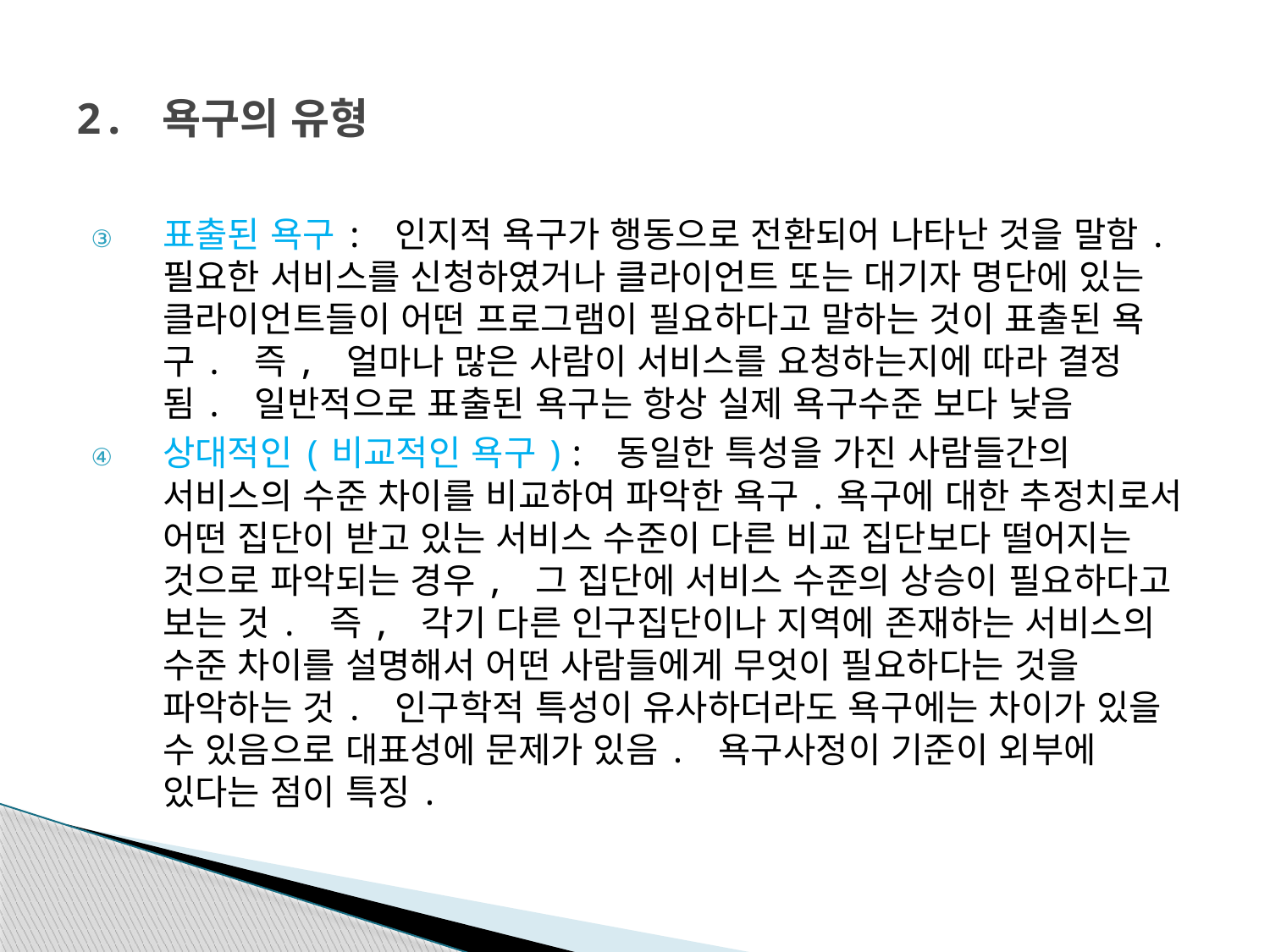

# 2. 욕구의 유형
표출된 욕구: 인지적 욕구가 행동으로 전환되어 나타난 것을 말함. 필요한 서비스를 신청하였거나 클라이언트 또는 대기자 명단에 있는 클라이언트들이 어떤 프로그램이 필요하다고 말하는 것이 표출된 욕구. 즉, 얼마나 많은 사람이 서비스를 요청하는지에 따라 결정 됨. 일반적으로 표출된 욕구는 항상 실제 욕구수준 보다 낮음
상대적인(비교적인 욕구): 동일한 특성을 가진 사람들간의 서비스의 수준 차이를 비교하여 파악한 욕구.욕구에 대한 추정치로서 어떤 집단이 받고 있는 서비스 수준이 다른 비교 집단보다 떨어지는 것으로 파악되는 경우, 그 집단에 서비스 수준의 상승이 필요하다고 보는 것. 즉, 각기 다른 인구집단이나 지역에 존재하는 서비스의 수준 차이를 설명해서 어떤 사람들에게 무엇이 필요하다는 것을 파악하는 것. 인구학적 특성이 유사하더라도 욕구에는 차이가 있을 수 있음으로 대표성에 문제가 있음. 욕구사정이 기준이 외부에 있다는 점이 특징.